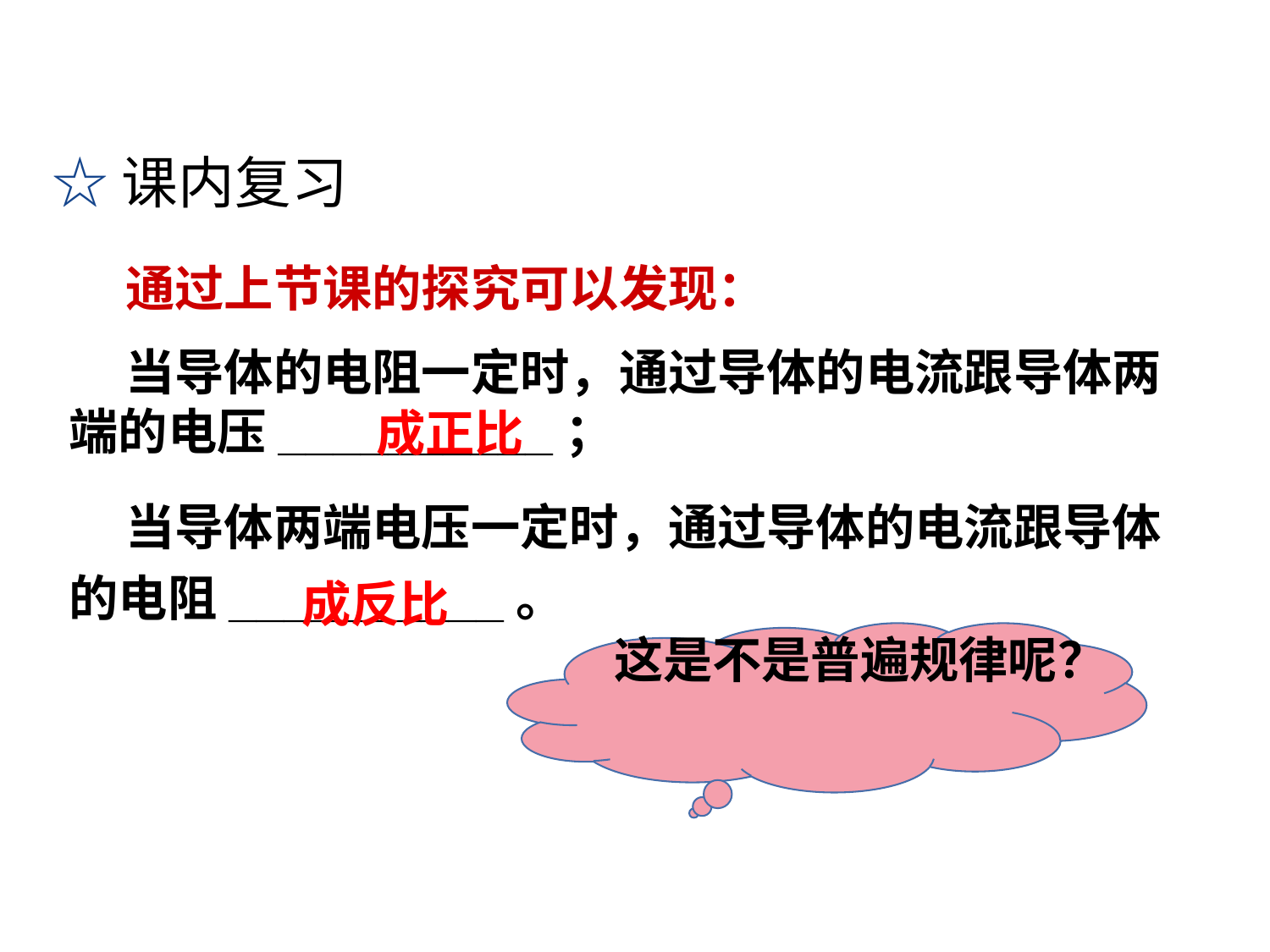

☆课内复习
    通过上节课的探究可以发现：
    当导体的电阻一定时，通过导体的电流跟导体两端的电压__________；
    当导体两端电压一定时，通过导体的电流跟导体的电阻__________。
成正比
成反比

这是不是普遍规律呢？